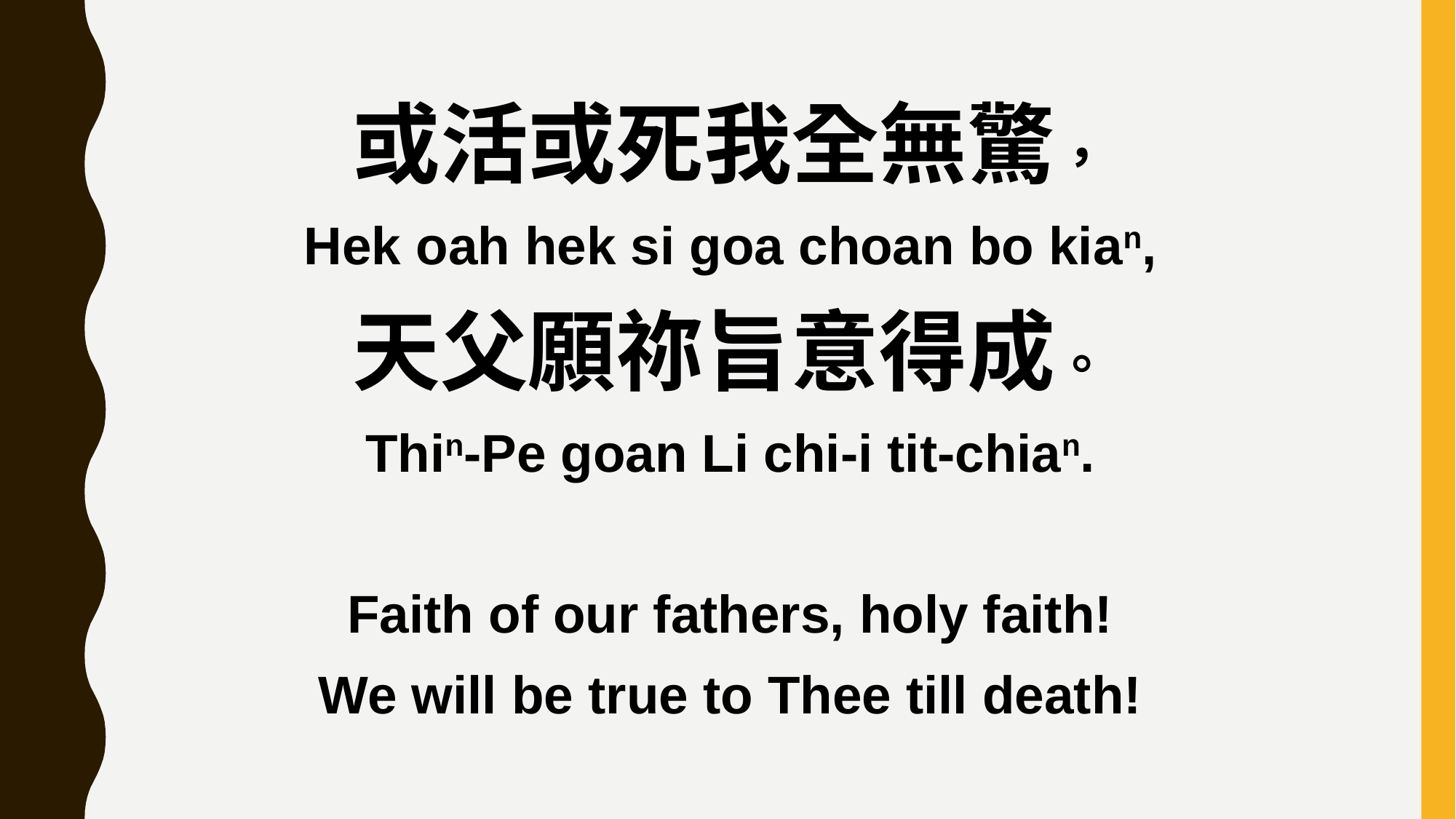

或活或死我全無驚，
Hek oah hek si goa choan bo kian,
天父願祢旨意得成。
Thin-Pe goan Li chi-i tit-chian.

Faith of our fathers, holy faith!
We will be true to Thee till death!